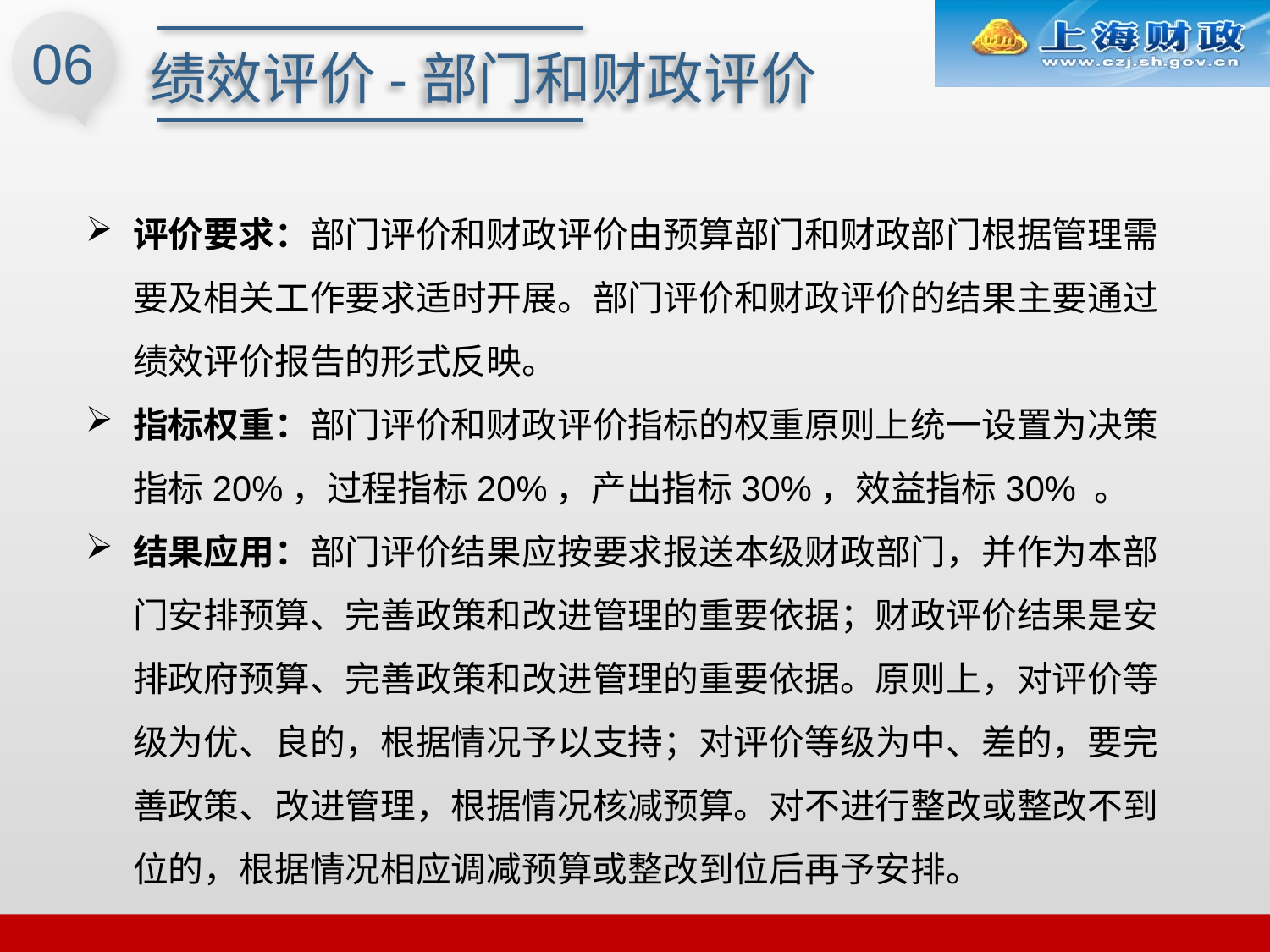

06
绩效评价-部门和财政评价
评价要求：部门评价和财政评价由预算部门和财政部门根据管理需要及相关工作要求适时开展。部门评价和财政评价的结果主要通过绩效评价报告的形式反映。
指标权重：部门评价和财政评价指标的权重原则上统一设置为决策指标20%，过程指标20%，产出指标30%，效益指标30% 。
结果应用：部门评价结果应按要求报送本级财政部门，并作为本部门安排预算、完善政策和改进管理的重要依据；财政评价结果是安排政府预算、完善政策和改进管理的重要依据。原则上，对评价等级为优、良的，根据情况予以支持；对评价等级为中、差的，要完善政策、改进管理，根据情况核减预算。对不进行整改或整改不到位的，根据情况相应调减预算或整改到位后再予安排。